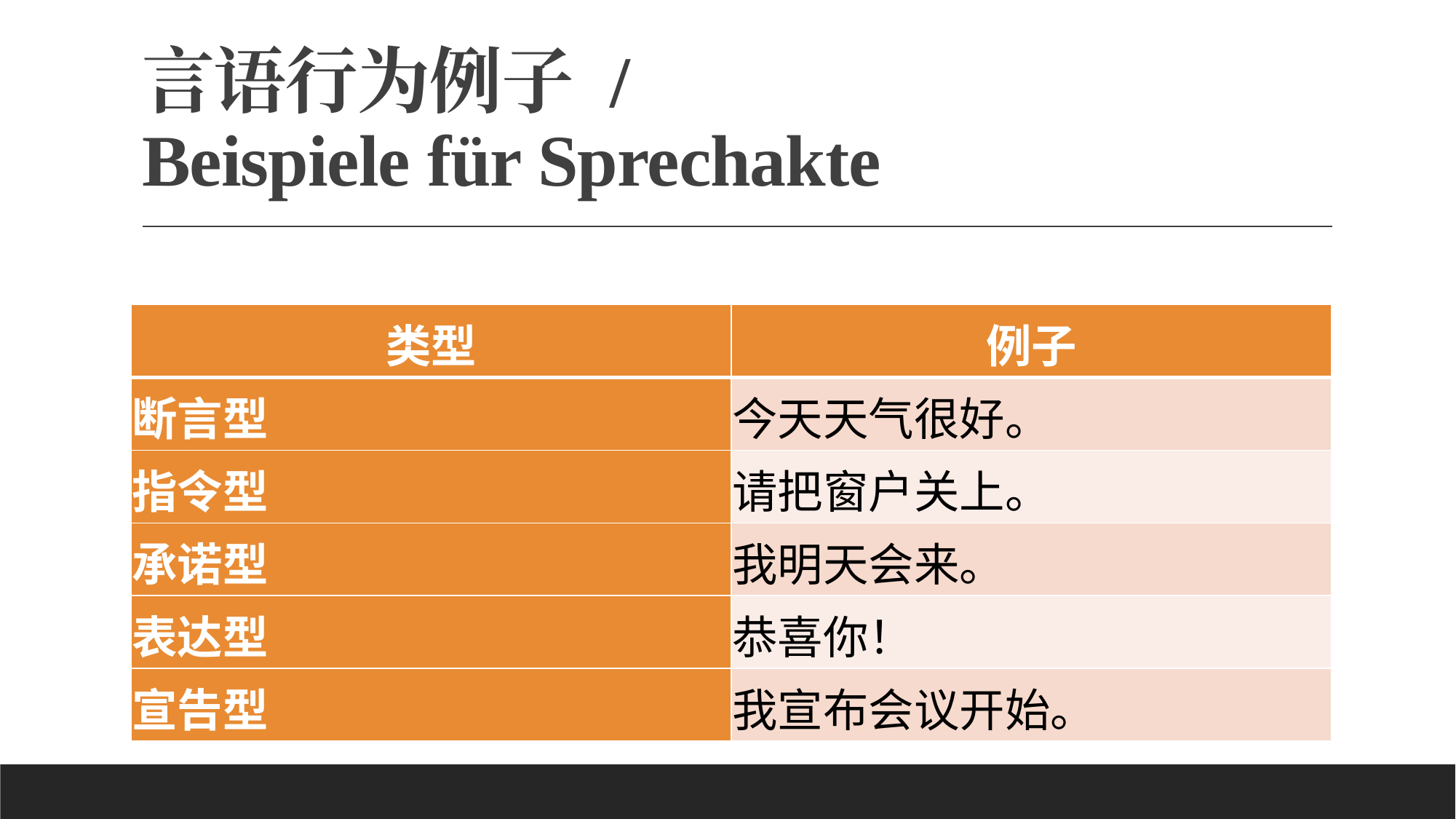

# 言语行为例子 / Beispiele für Sprechakte
| 类型 | 例子 |
| --- | --- |
| 断言型 | 今天天气很好。 |
| 指令型 | 请把窗户关上。 |
| 承诺型 | 我明天会来。 |
| 表达型 | 恭喜你！ |
| 宣告型 | 我宣布会议开始。 |